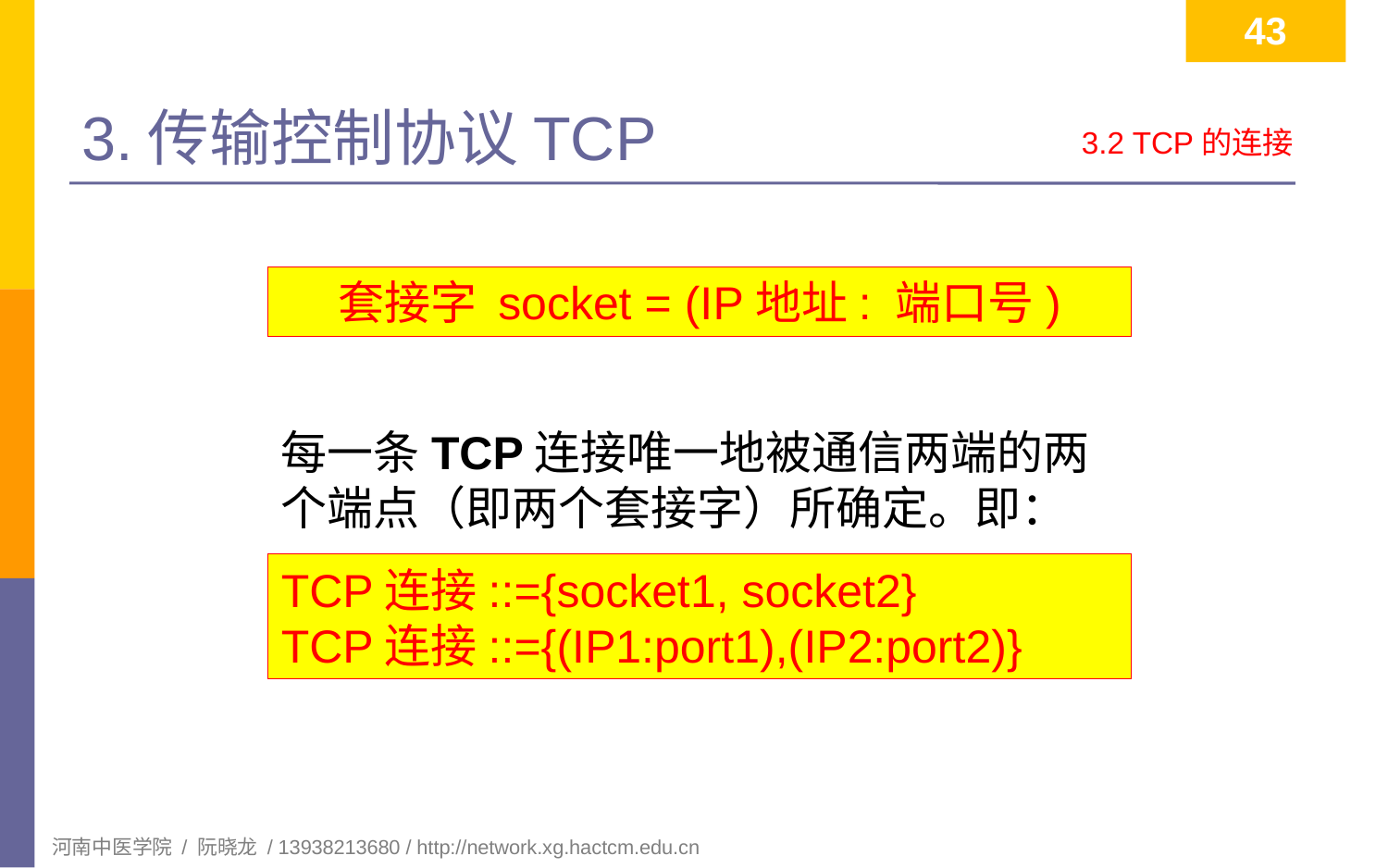

43
# 3.传输控制协议TCP
3.2 TCP的连接
套接字 socket = (IP地址: 端口号)
每一条TCP连接唯一地被通信两端的两个端点（即两个套接字）所确定。即：
TCP连接::={socket1, socket2}
TCP连接::={(IP1:port1),(IP2:port2)}